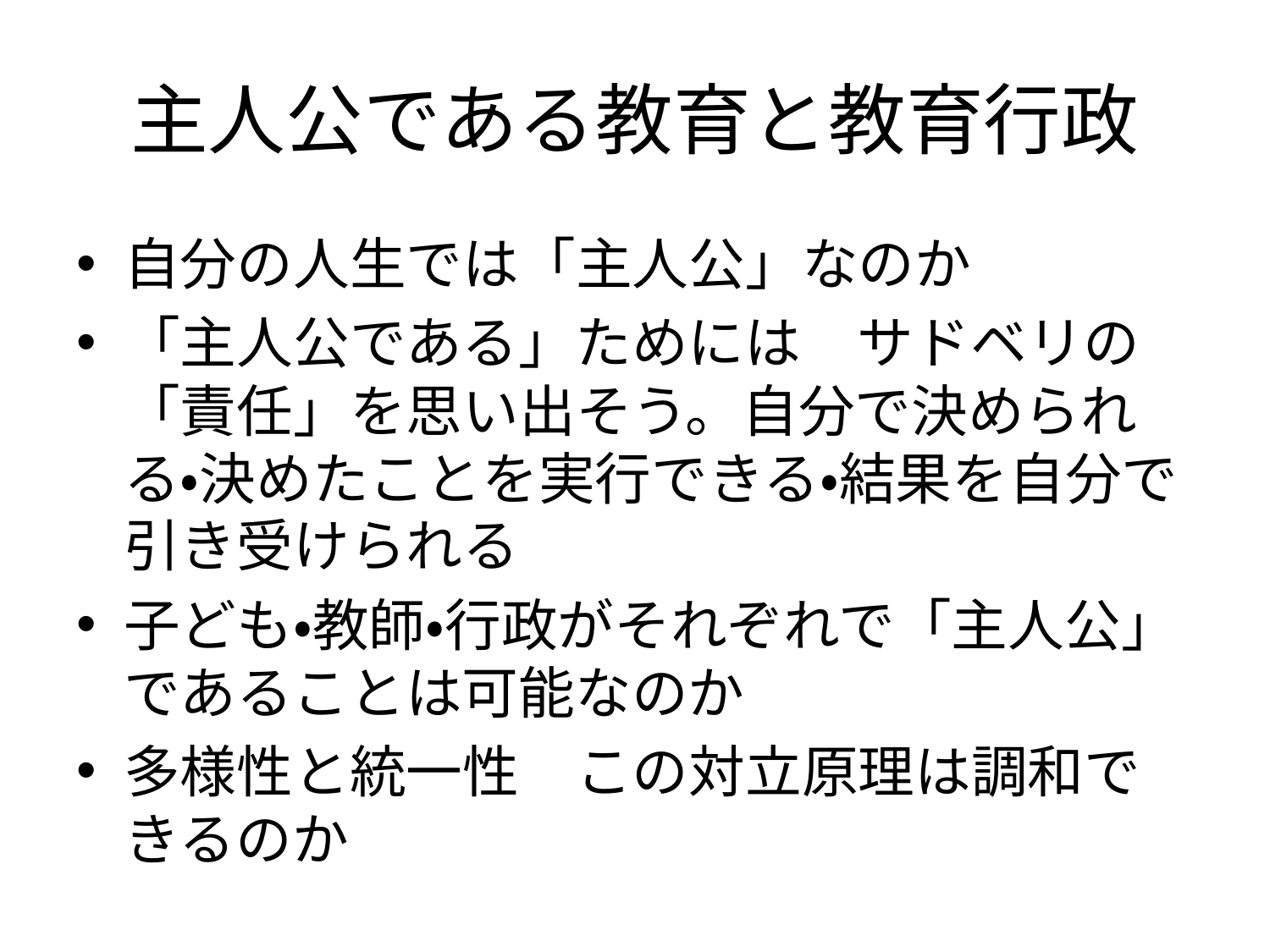

# 主人公である教育と教育行政
自分の人生では「主人公」なのか
「主人公である」ためには　サドベリの「責任」を思い出そう。自分で決められる・決めたことを実行できる・結果を自分で引き受けられる
子ども・教師・行政がそれぞれで「主人公」であることは可能なのか
多様性と統一性　この対立原理は調和できるのか